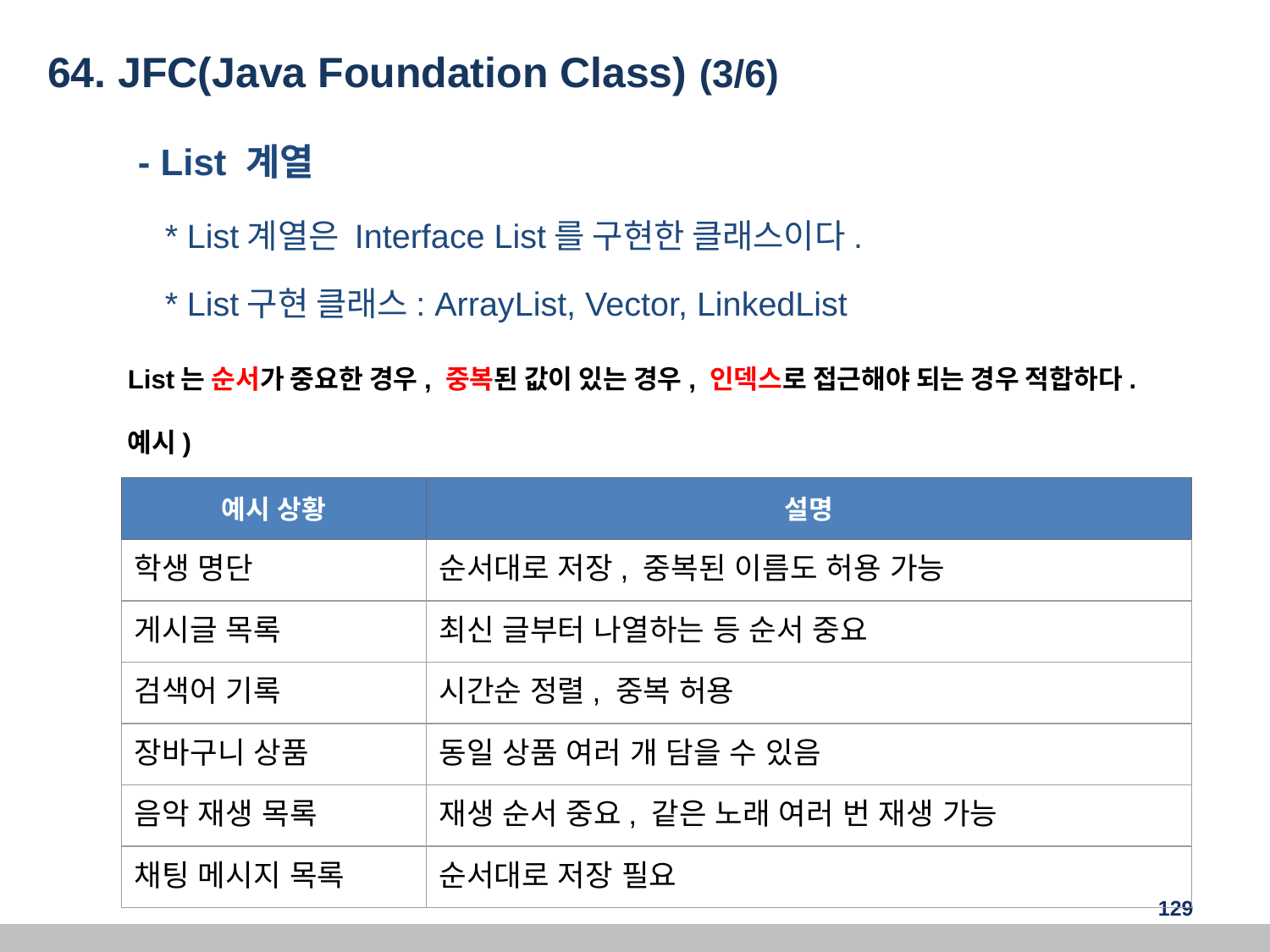

64. JFC(Java Foundation Class) (3/6)
 - List 계열

    * List계열은 Interface List를 구현한 클래스이다.

    * List구현 클래스: ArrayList, Vector, LinkedList

List는 순서가 중요한 경우, 중복된 값이 있는 경우, 인덱스로 접근해야 되는 경우 적합하다.

예시)
| 예시 상황 | 설명 |
| --- | --- |
| 학생 명단 | 순서대로 저장, 중복된 이름도 허용 가능 |
| 게시글 목록 | 최신 글부터 나열하는 등 순서 중요 |
| 검색어 기록 | 시간순 정렬, 중복 허용 |
| 장바구니 상품 | 동일 상품 여러 개 담을 수 있음 |
| 음악 재생 목록 | 재생 순서 중요, 같은 노래 여러 번 재생 가능 |
| 채팅 메시지 목록 | 순서대로 저장 필요 |
129